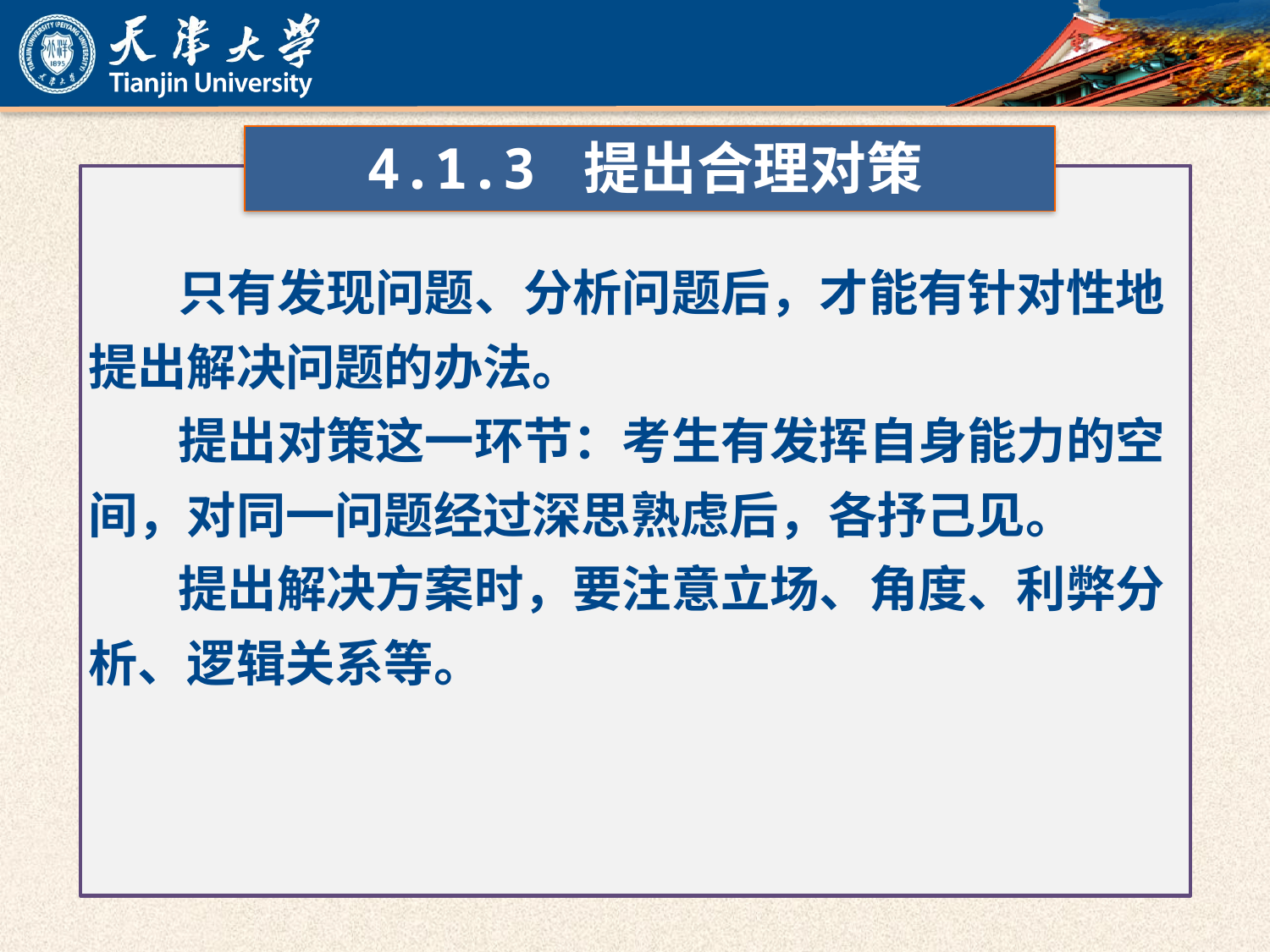

4.1.3 提出合理对策

只有发现问题、分析问题后，才能有针对性地提出解决问题的办法。
提出对策这一环节：考生有发挥自身能力的空间，对同一问题经过深思熟虑后，各抒己见。
提出解决方案时，要注意立场、角度、利弊分析、逻辑关系等。